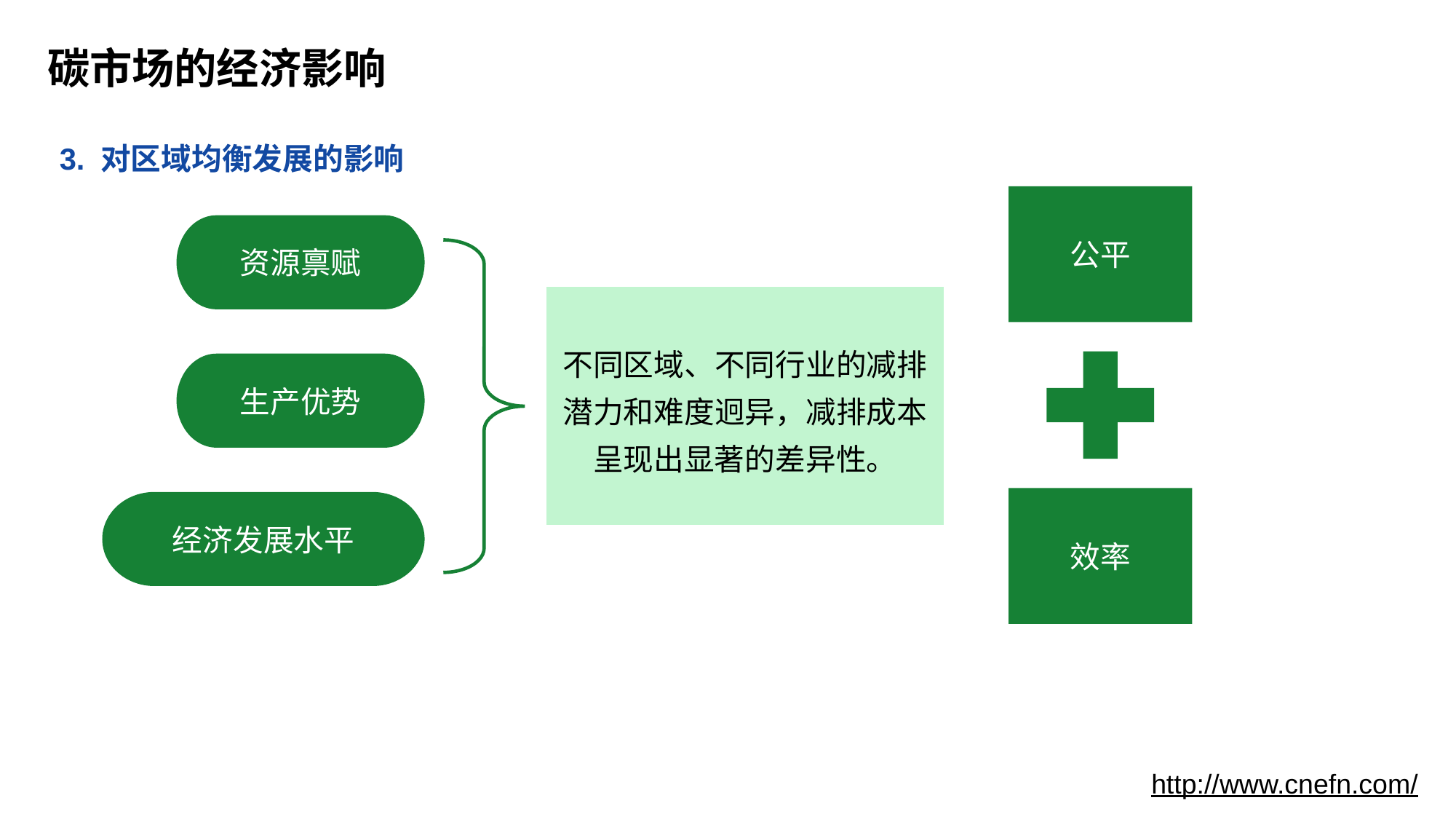

# 碳市场的经济影响
3. 对区域均衡发展的影响
公平

效率
资源禀赋

不同区域、不同行业的减排潜力和难度迥异，减排成本呈现出显著的差异性。
生产优势
经济发展水平